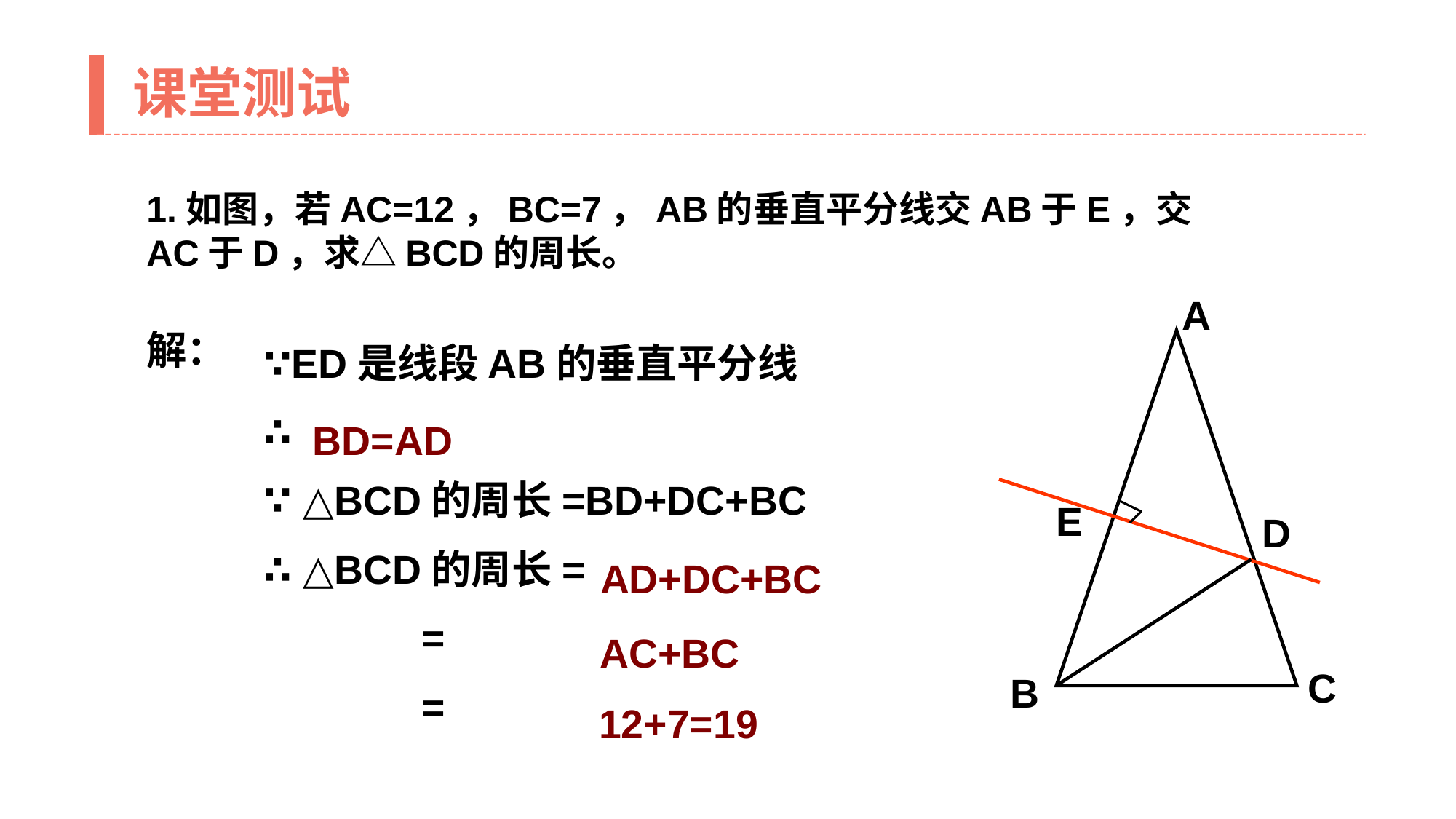

课堂测试
1.如图，若AC=12，BC=7，AB的垂直平分线交AB于E，交AC于D，求△BCD的周长。
A

E

D

C
B
解：
∵ED是线段AB的垂直平分线
∴
∵ △BCD的周长=BD+DC+BC
∴ △BCD的周长=
              =
              =
BD=AD
AD+DC+BC
AC+BC
12+7=19